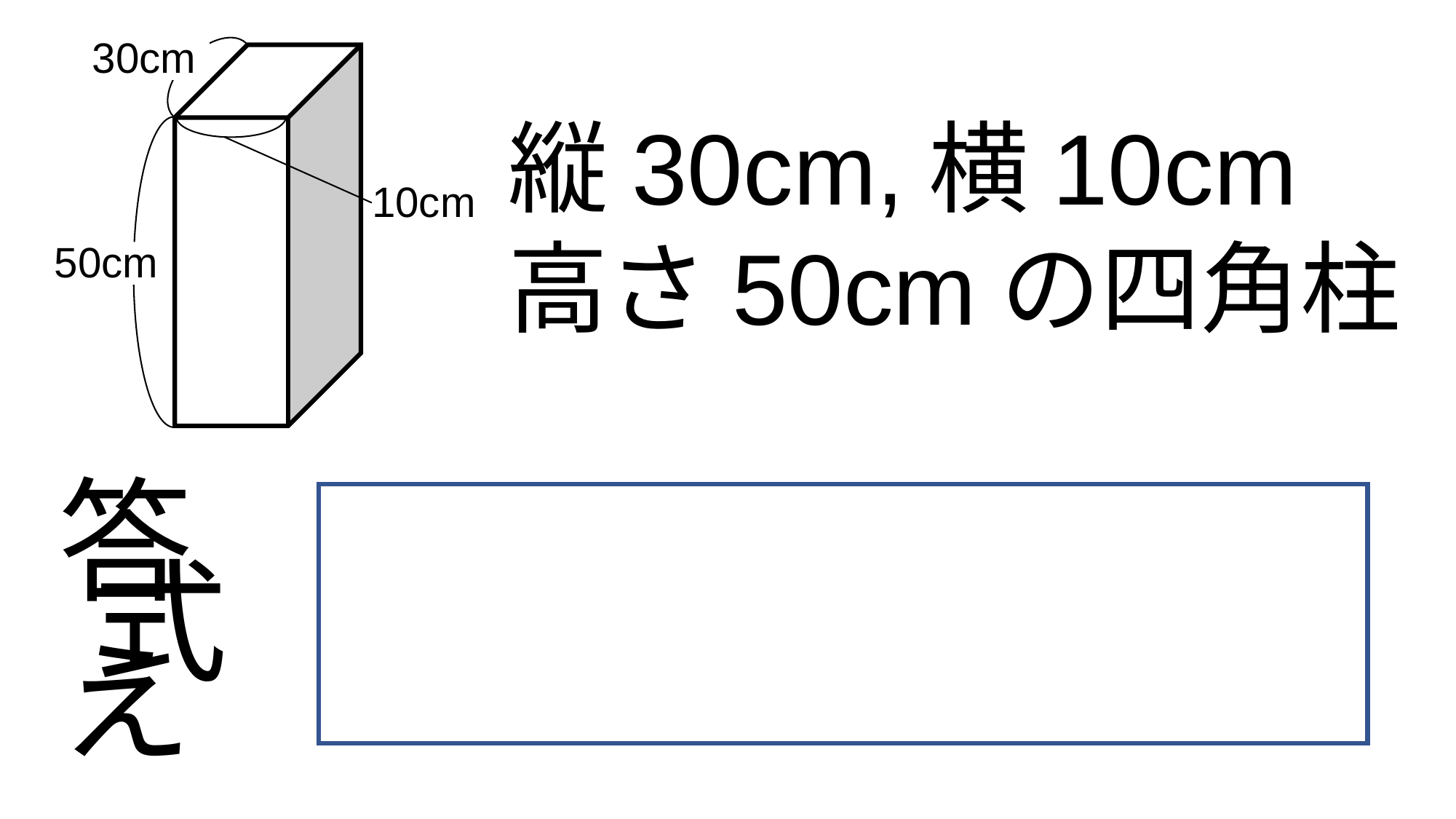

30cm

縦30cm,横10cm
高さ50cmの四角柱

10cm
50cm

30×10×50
15000cm3
答え
式